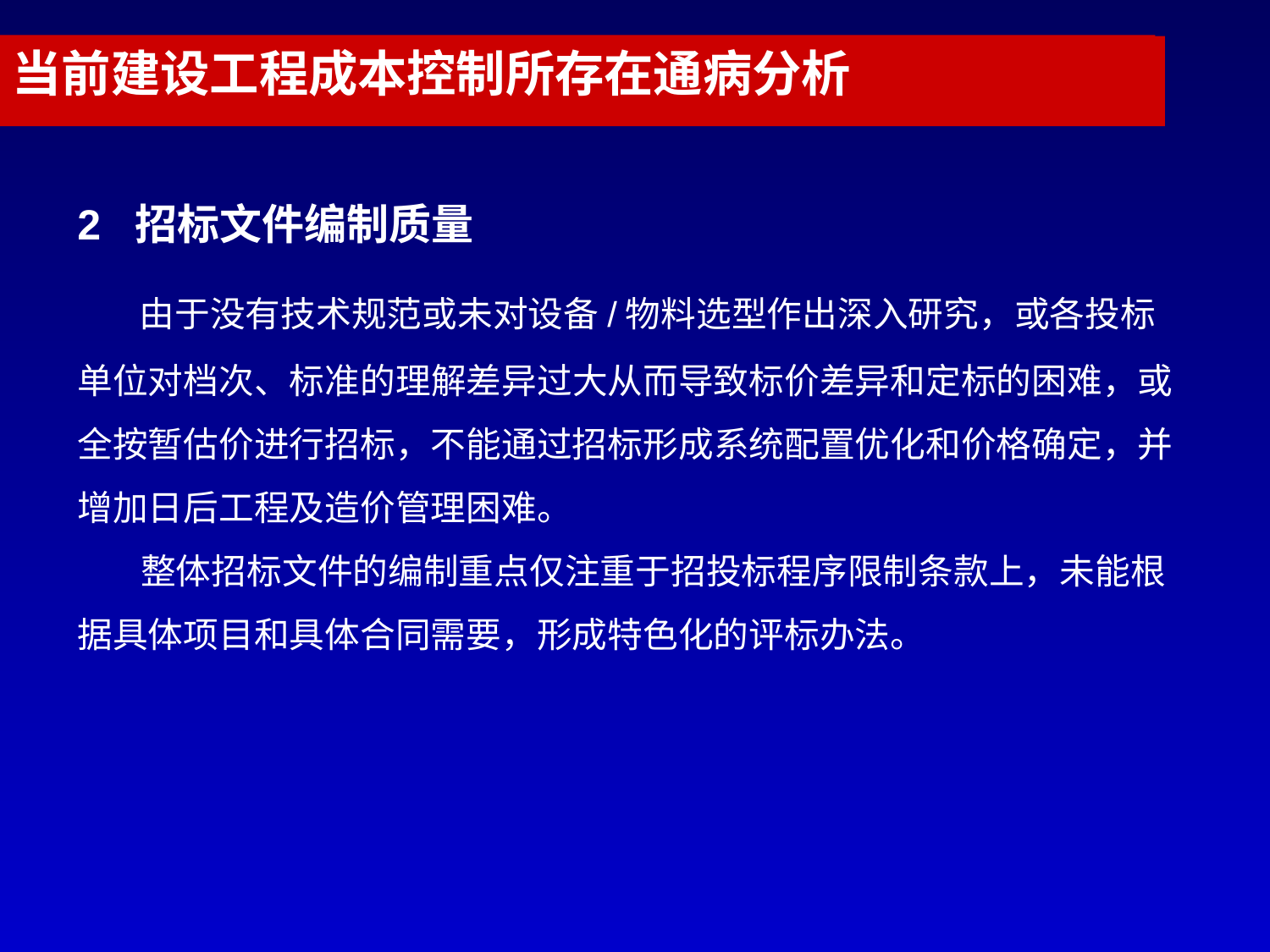

清单与其他法律、法规、文件的关系
当前建设工程成本控制所存在通病分析
2  招标文件编制质量
      由于没有技术规范或未对设备/物料选型作出深入研究，或各投标单位对档次、标准的理解差异过大从而导致标价差异和定标的困难，或全按暂估价进行招标，不能通过招标形成系统配置优化和价格确定，并增加日后工程及造价管理困难。
       整体招标文件的编制重点仅注重于招投标程序限制条款上，未能根据具体项目和具体合同需要，形成特色化的评标办法。

7